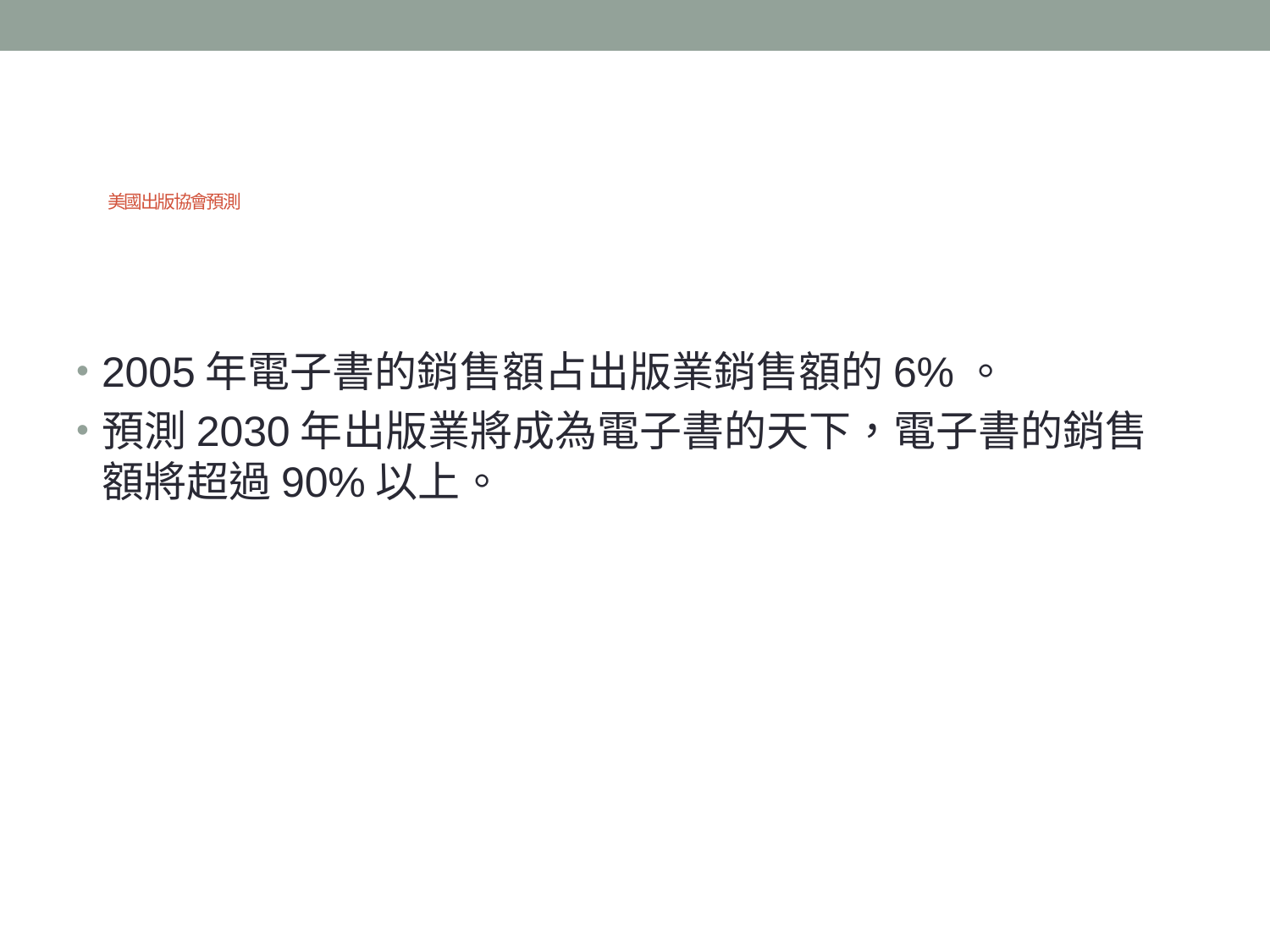

# 美國出版協會預測
2005年電子書的銷售額占出版業銷售額的6%。
預測2030年出版業將成為電子書的天下，電子書的銷售額將超過90%以上。